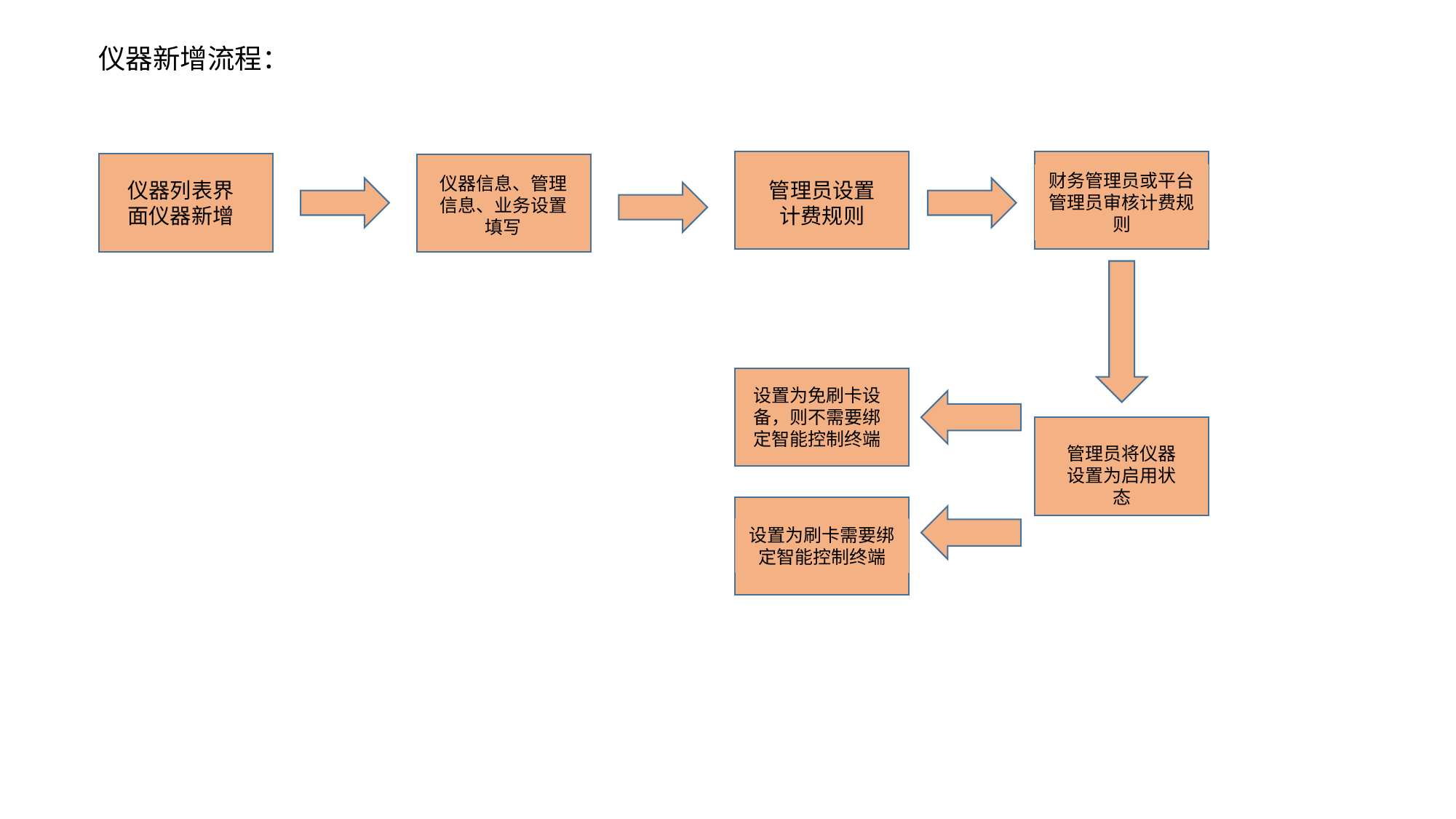

仪器新增流程：

财务管理员或平台管理员审核计费规则
仪器信息、管理信息、业务设置填写
仪器列表界面仪器新增
管理员设置计费规则

设置为免刷卡设备，则不需要绑定智能控制终端

管理员将仪器设置为启用状态

设置为刷卡需要绑定智能控制终端